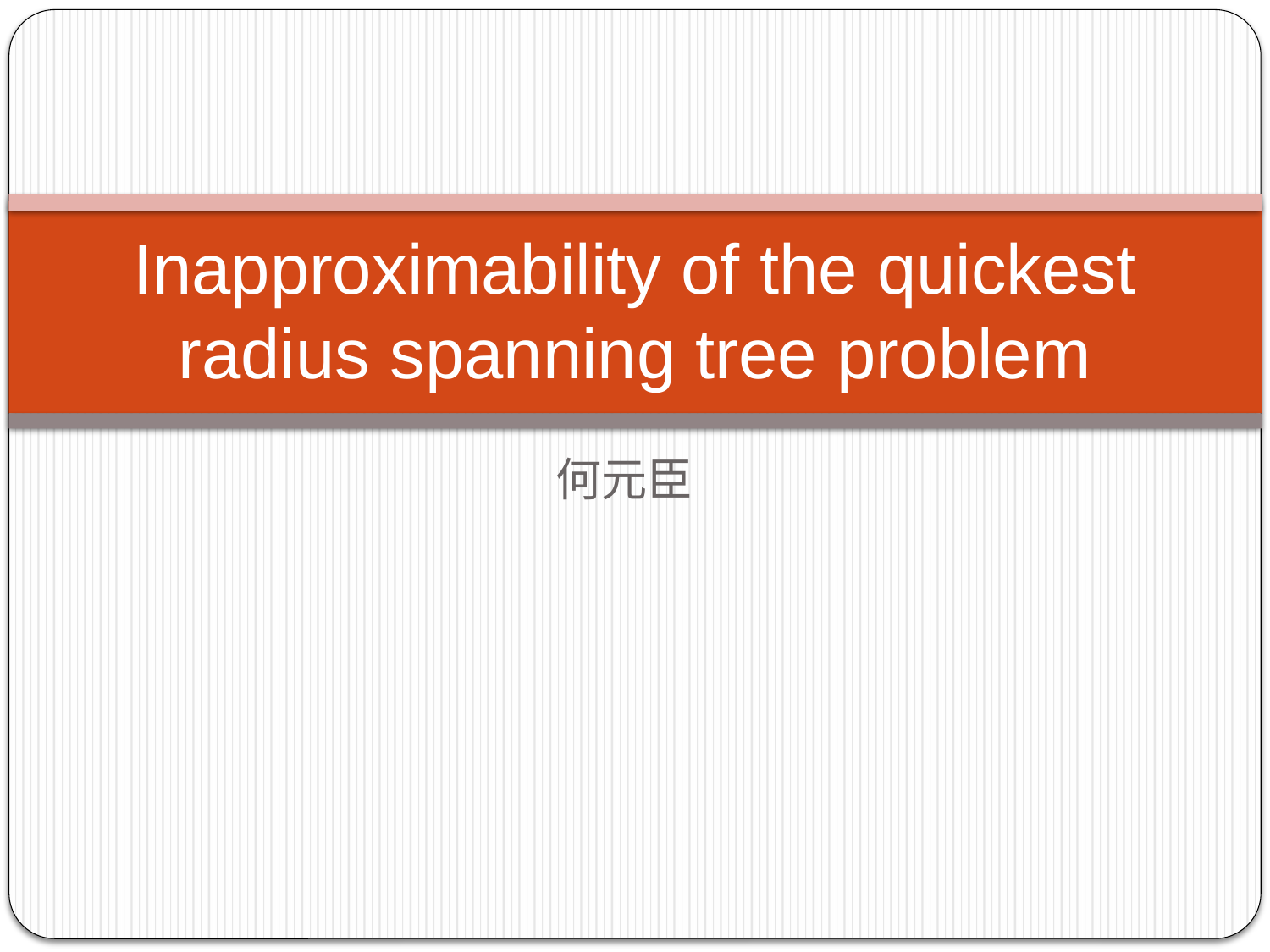

# Inapproximability of the quickest radius spanning tree problem
何元臣